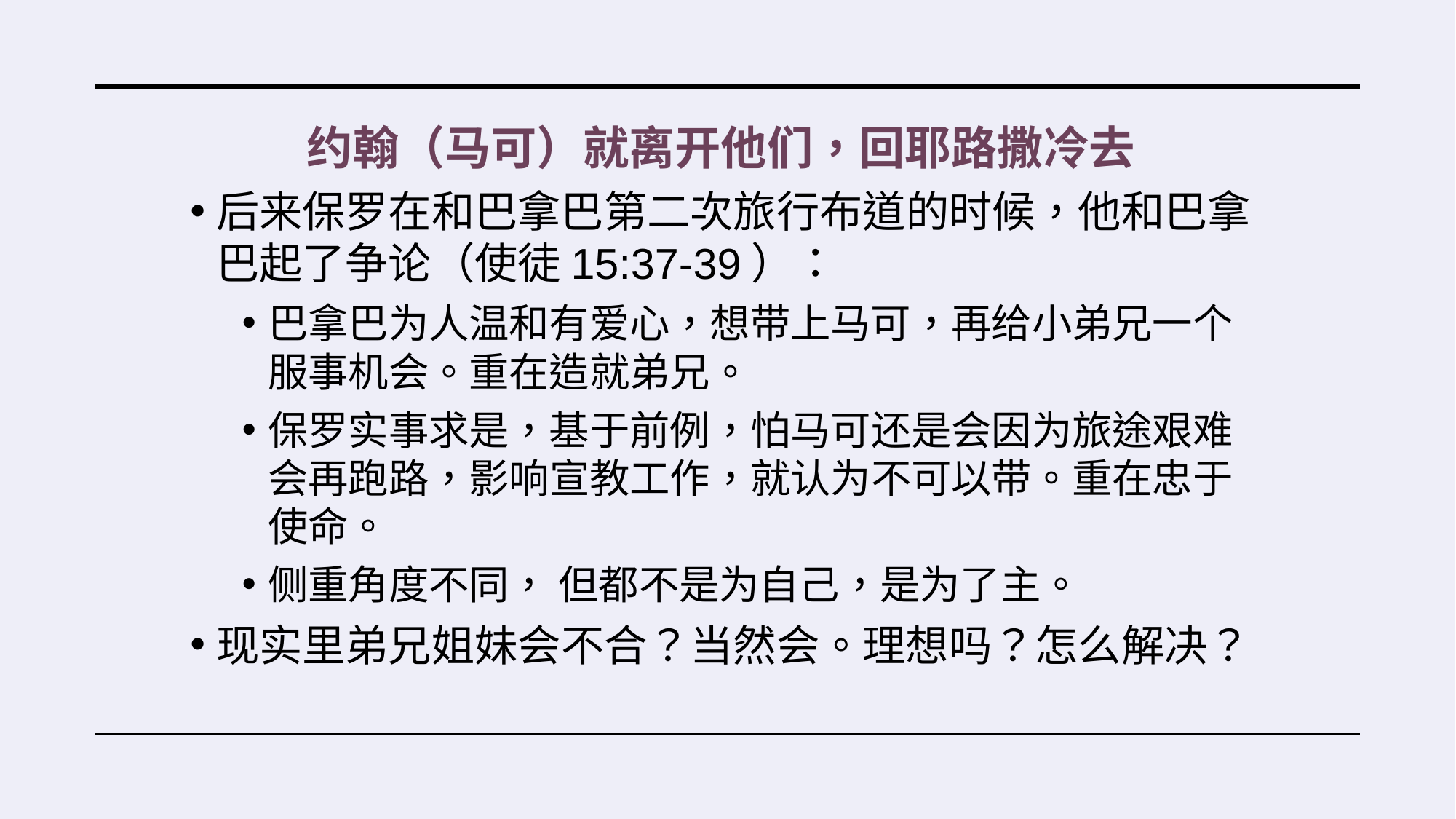

约翰（马可）就离开他们，回耶路撒冷去
后来保罗在和巴拿巴第二次旅行布道的时候，他和巴拿巴起了争论（使徒15:37-39）：
巴拿巴为人温和有爱心，想带上马可，再给小弟兄一个服事机会。重在造就弟兄。
保罗实事求是，基于前例，怕马可还是会因为旅途艰难会再跑路，影响宣教工作，就认为不可以带。重在忠于使命。
侧重角度不同， 但都不是为自己，是为了主。
现实里弟兄姐妹会不合？当然会。理想吗？怎么解决？